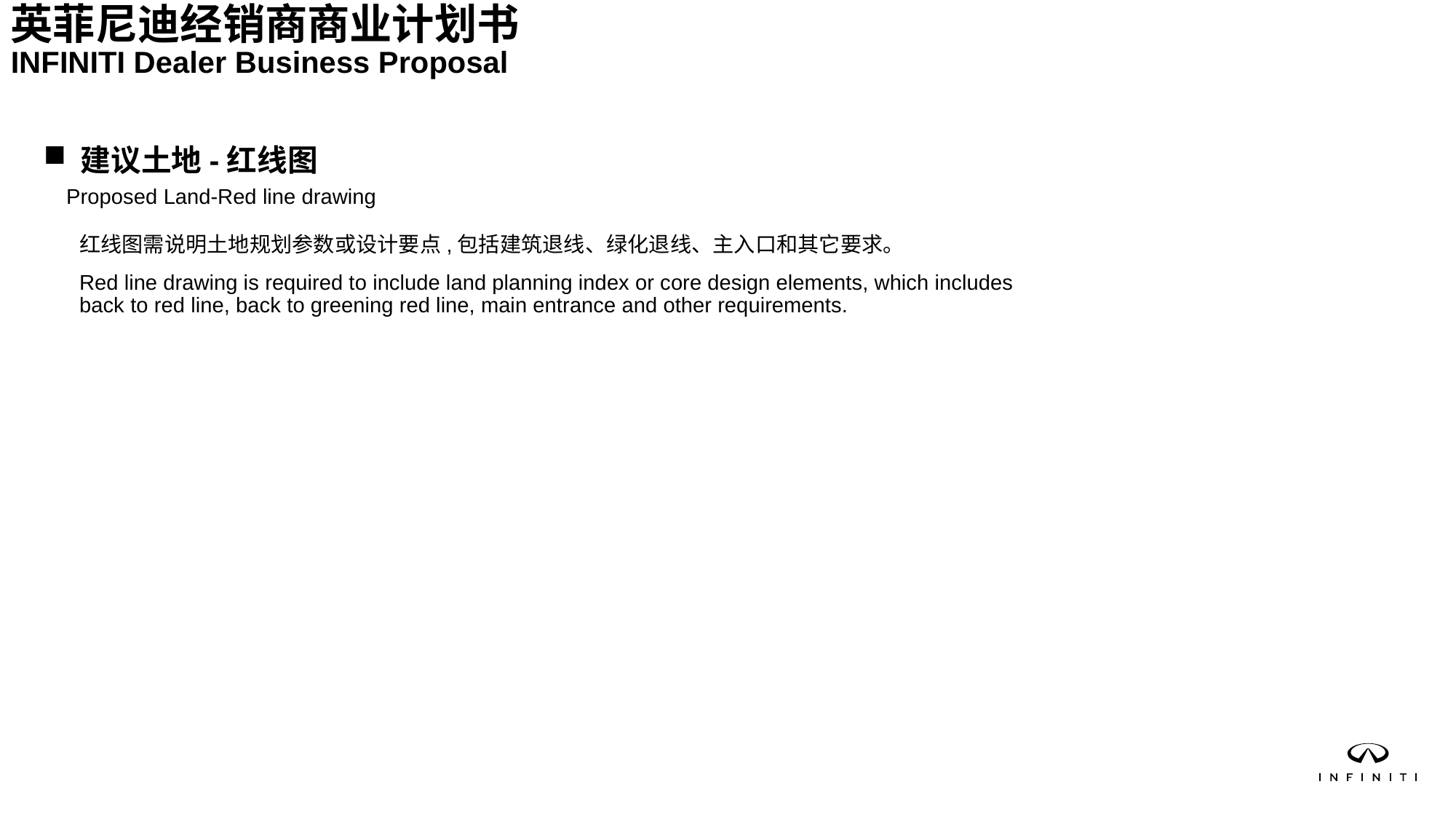

英菲尼迪经销商商业计划书
INFINITI Dealer Business Proposal
 建议土地-红线图
   Proposed Land-Red line drawing
红线图需说明土地规划参数或设计要点,包括建筑退线、绿化退线、主入口和其它要求。
Red line drawing is required to include land planning index or core design elements, which includes back to red line, back to greening red line, main entrance and other requirements.